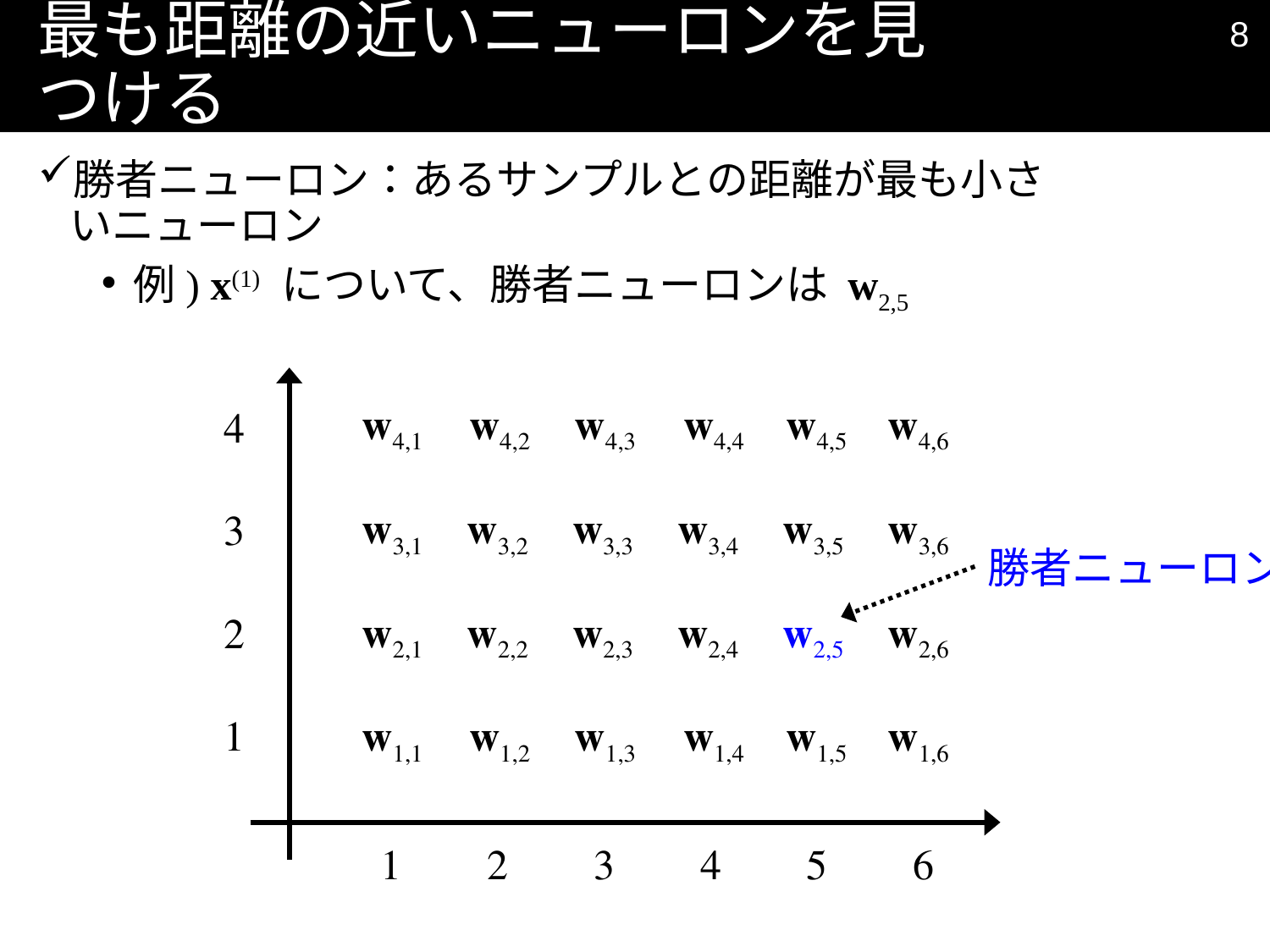

8
# 最も距離の近いニューロンを見つける
勝者ニューロン：あるサンプルとの距離が最も小さいニューロン
例) x(1) について、勝者ニューロンは w2,5
w4,1
w4,2
w4,3
w4,4
w4,5
w4,6
4
w3,1
w3,2
w3,3
w3,4
w3,5
w3,6
3
勝者ニューロン
w2,1
w2,2
w2,3
w2,4
w2,5
w2,6
2
1
w1,1
w1,2
w1,3
w1,4
w1,5
w1,6
1
2
3
4
5
6